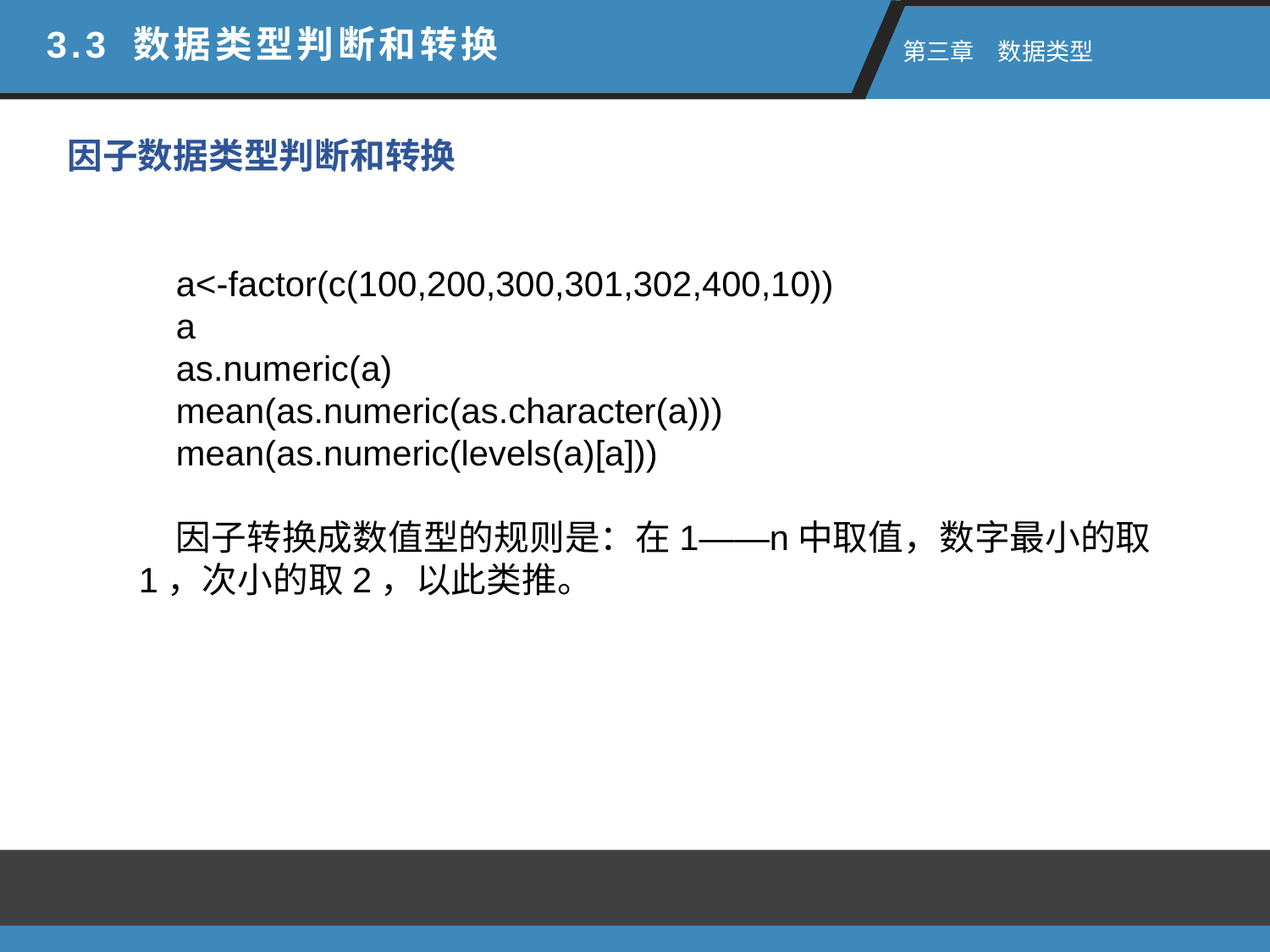

3.3 数据类型判断和转换
  第三章　数据类型
因子数据类型判断和转换
a<-factor(c(100,200,300,301,302,400,10))
a
as.numeric(a)
mean(as.numeric(as.character(a)))
mean(as.numeric(levels(a)[a]))

因子转换成数值型的规则是：在1——n中取值，数字最小的取1，次小的取2，以此类推。